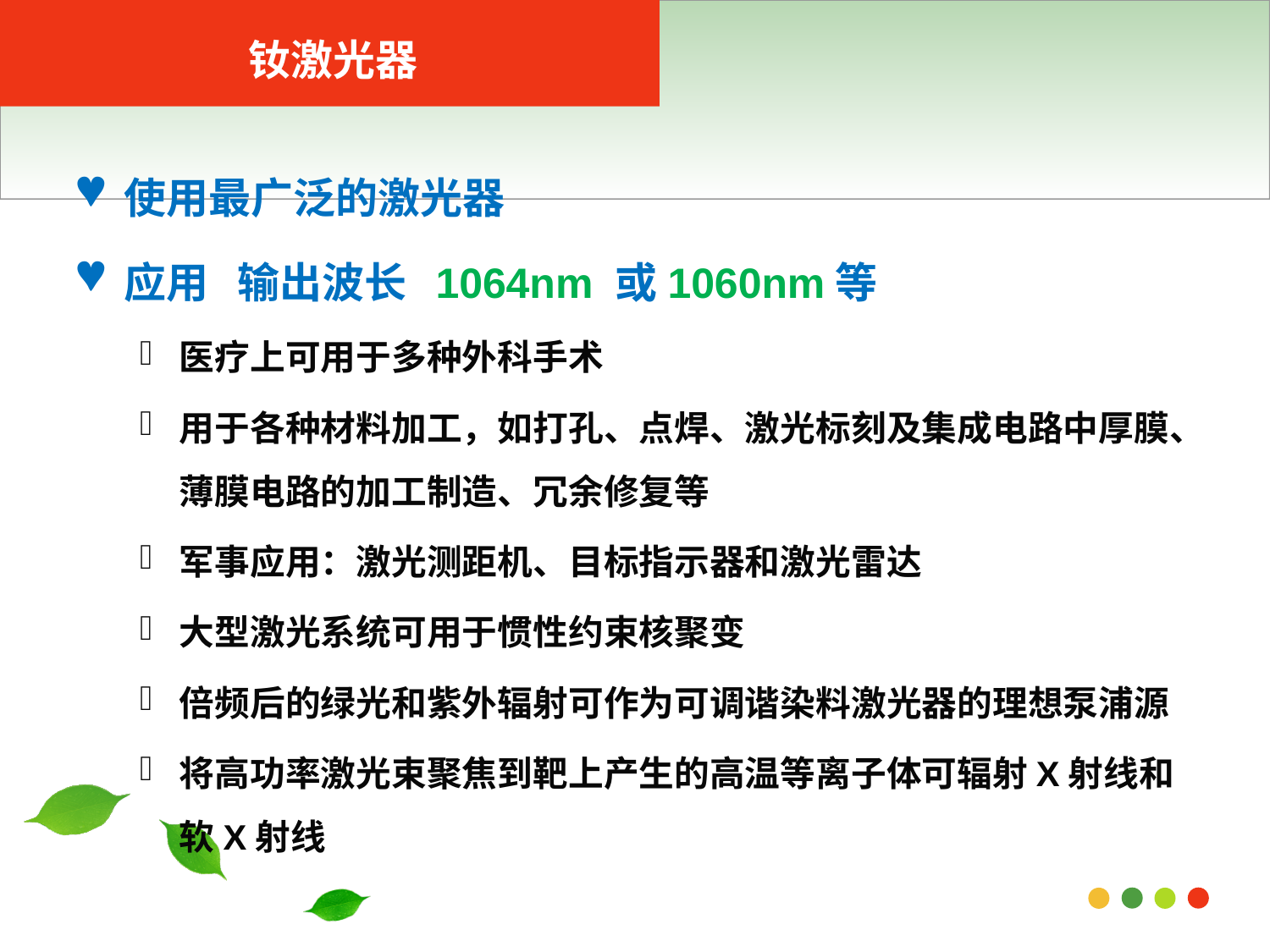

钕激光器
#
使用最广泛的激光器
应用   输出波长  1064nm 或1060nm等
医疗上可用于多种外科手术
用于各种材料加工，如打孔、点焊、激光标刻及集成电路中厚膜、薄膜电路的加工制造、冗余修复等
军事应用：激光测距机、目标指示器和激光雷达
大型激光系统可用于惯性约束核聚变
倍频后的绿光和紫外辐射可作为可调谐染料激光器的理想泵浦源
将高功率激光束聚焦到靶上产生的高温等离子体可辐射X射线和软X射线